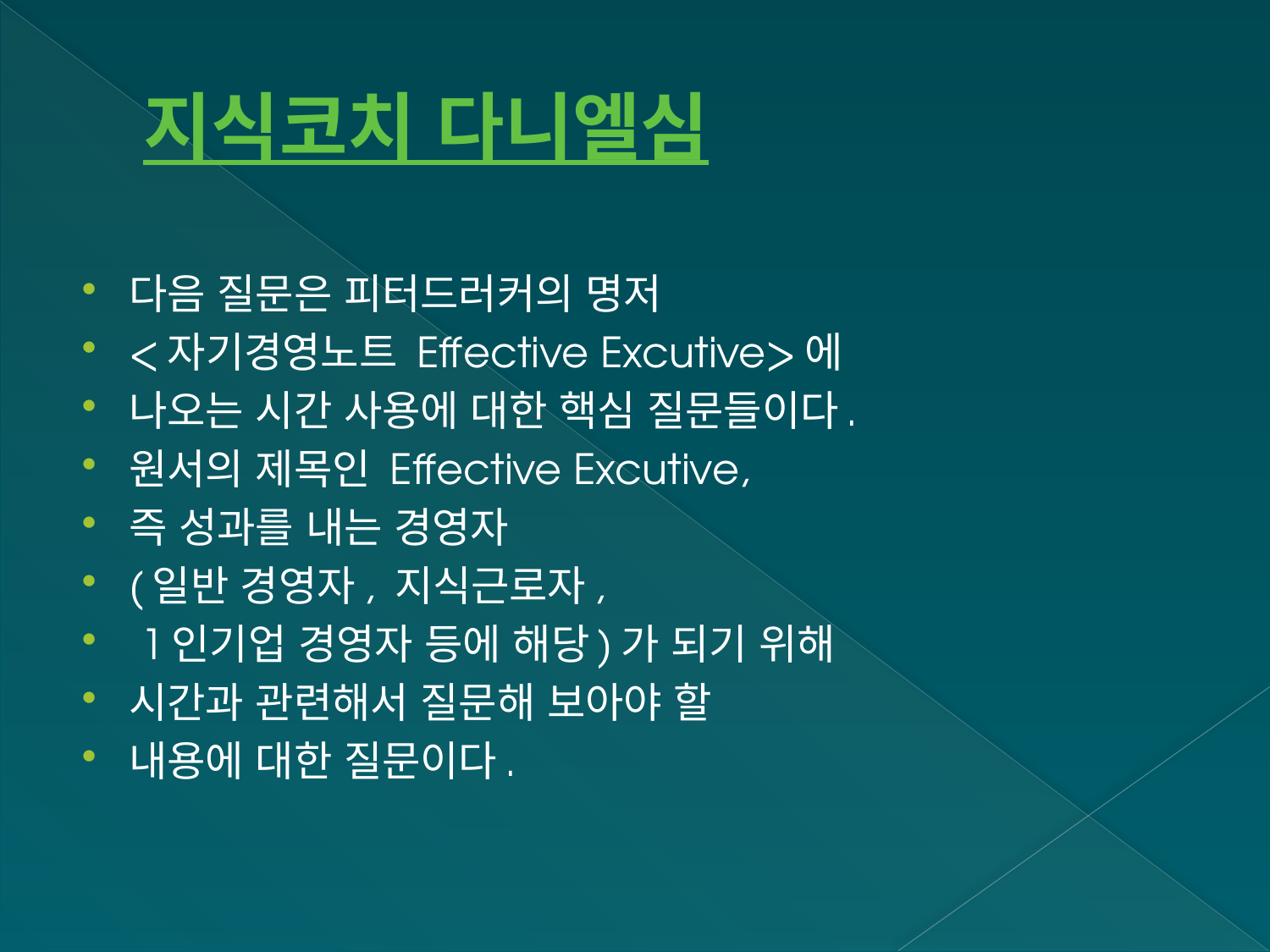

# 지식코치 다니엘심
다음 질문은 피터드러커의 명저
<자기경영노트 Effective Excutive>에
나오는 시간 사용에 대한 핵심 질문들이다.
원서의 제목인 Effective Excutive,
즉 성과를 내는 경영자
(일반 경영자, 지식근로자,
 1인기업 경영자 등에 해당)가 되기 위해
시간과 관련해서 질문해 보아야 할
내용에 대한 질문이다.